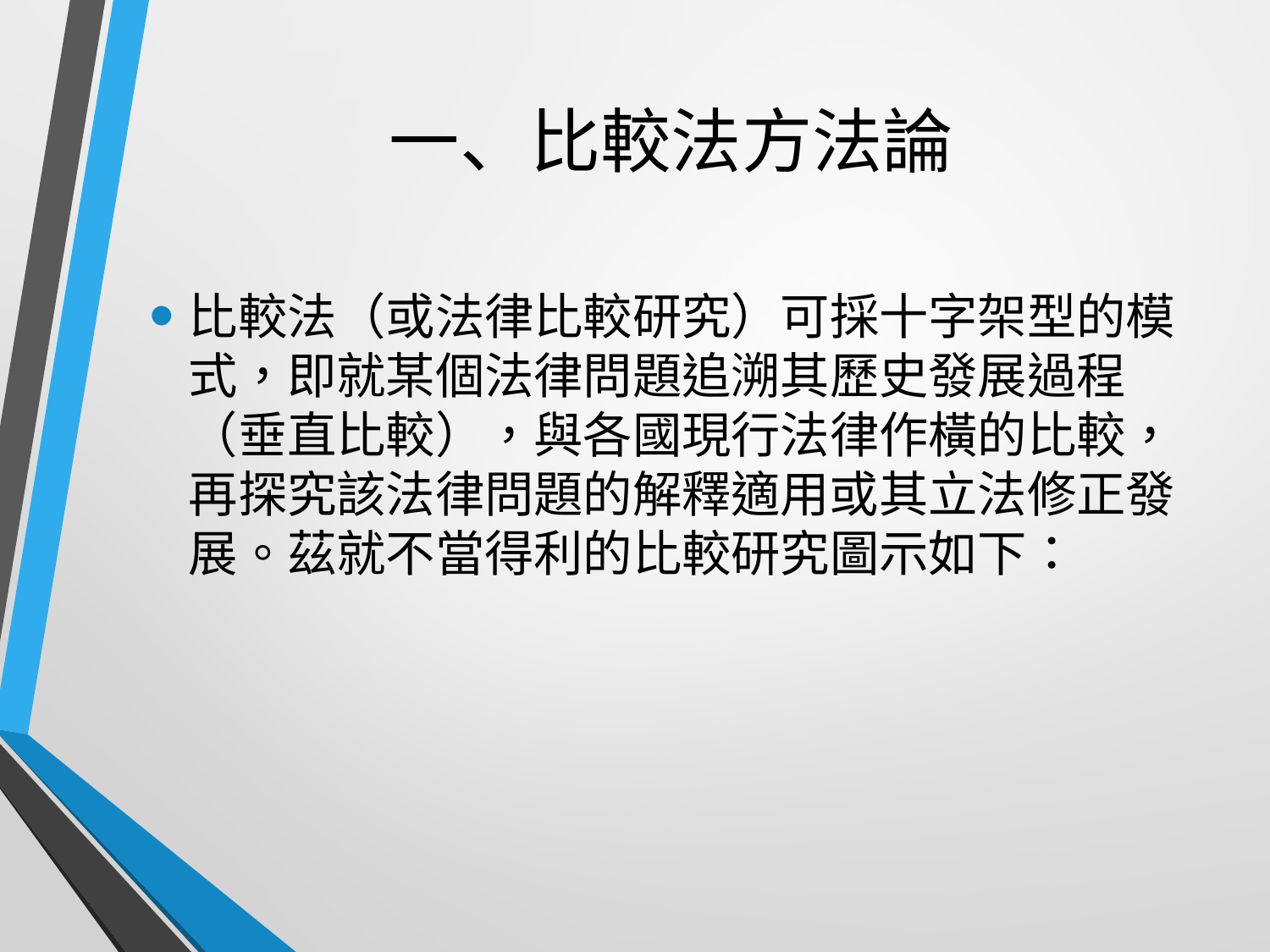

# 一、比較法方法論
比較法（或法律比較研究）可採十字架型的模式，即就某個法律問題追溯其歷史發展過程（垂直比較），與各國現行法律作橫的比較，再探究該法律問題的解釋適用或其立法修正發展。茲就不當得利的比較研究圖示如下：